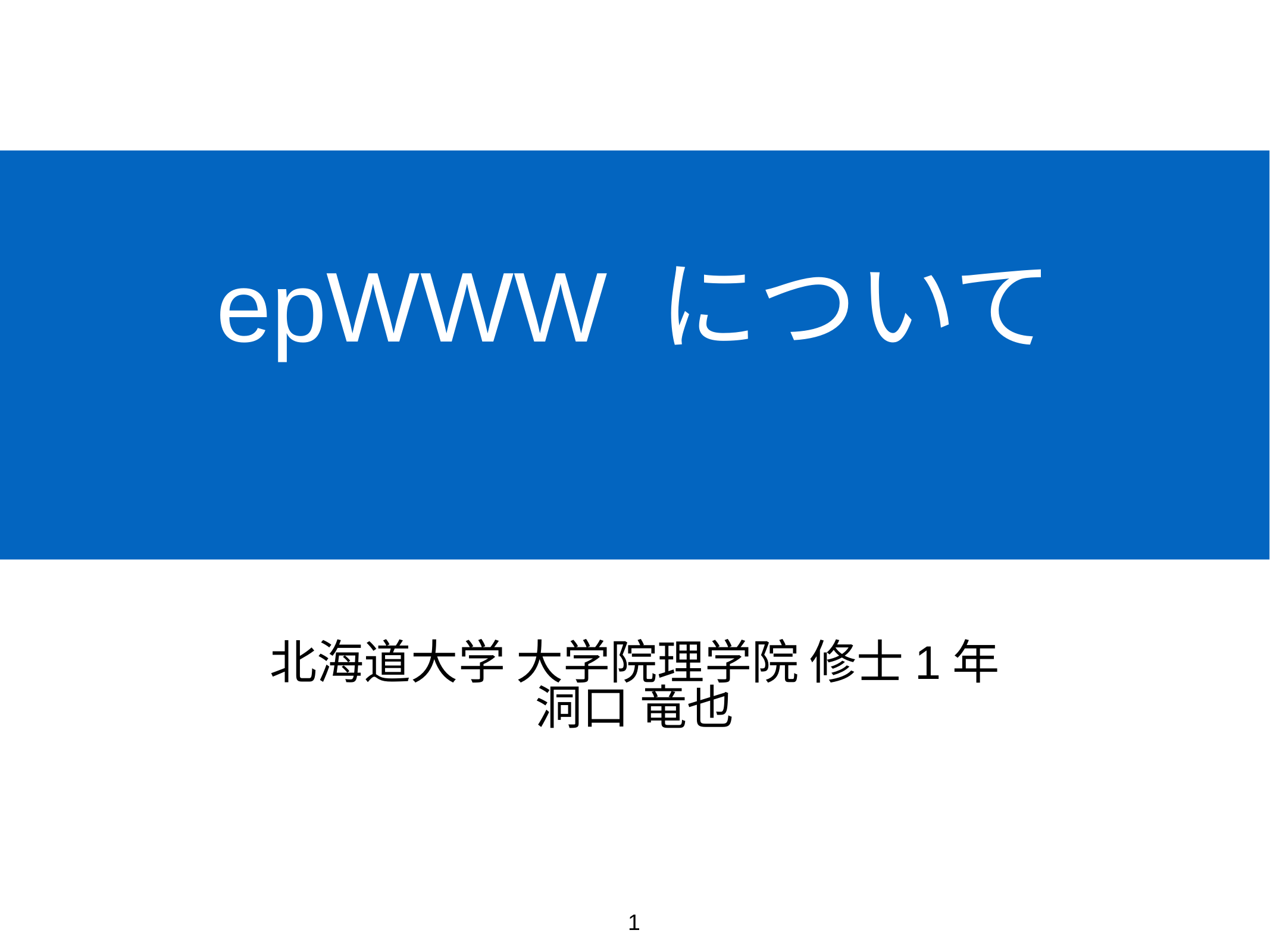

epWWW について
北海道大学 大学院理学院 修士1年
洞口 竜也
1